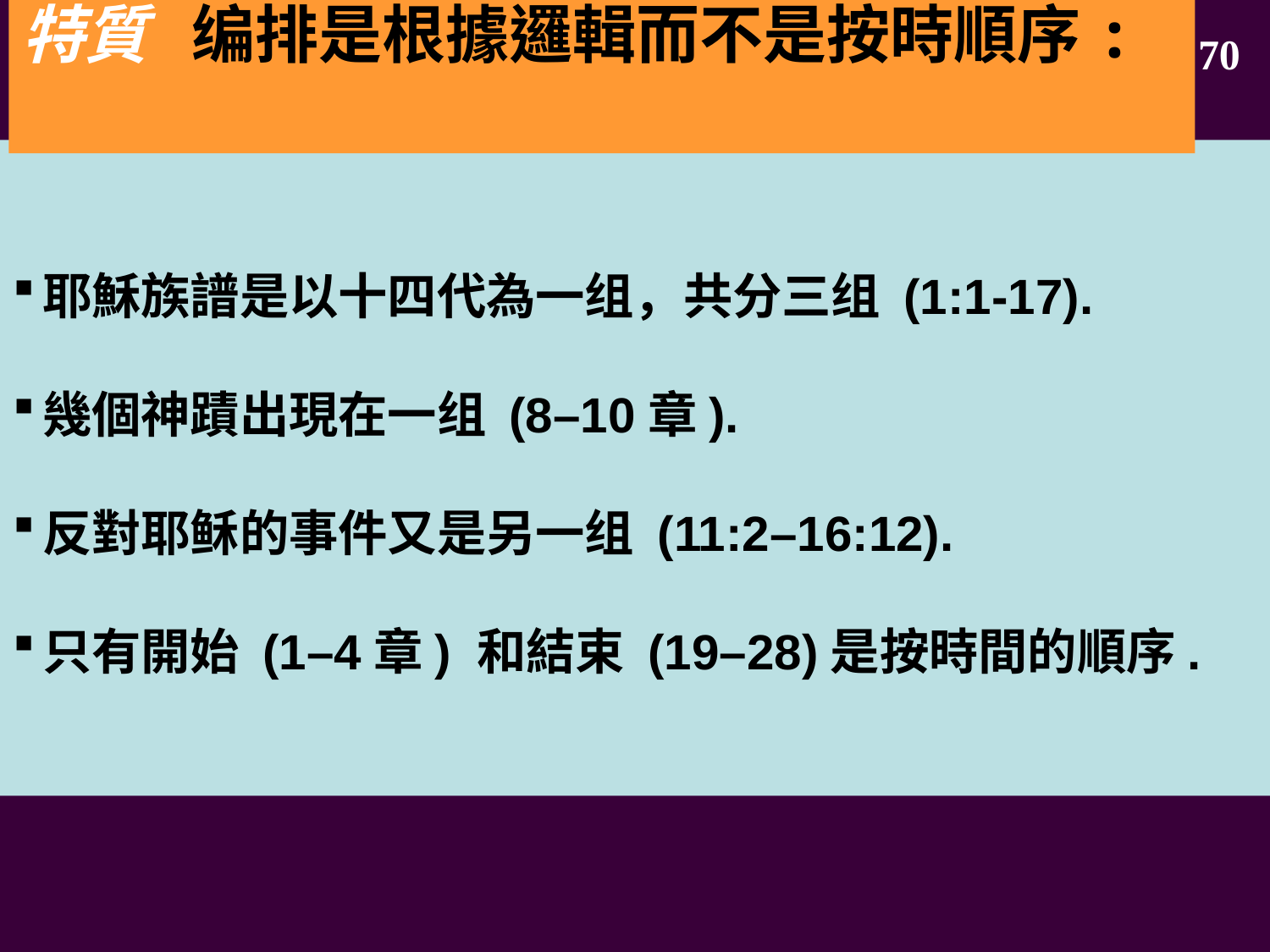

70
特質   编排是根據邏輯而不是按時順序:

耶穌族譜是以十四代為一组，共分三组 (1:1-17).

幾個神蹟出現在一组 (8–10章).

反對耶稣的事件又是另一组 (11:2–16:12).

只有開始 (1–4章) 和結束 (19–28)是按時間的順序.